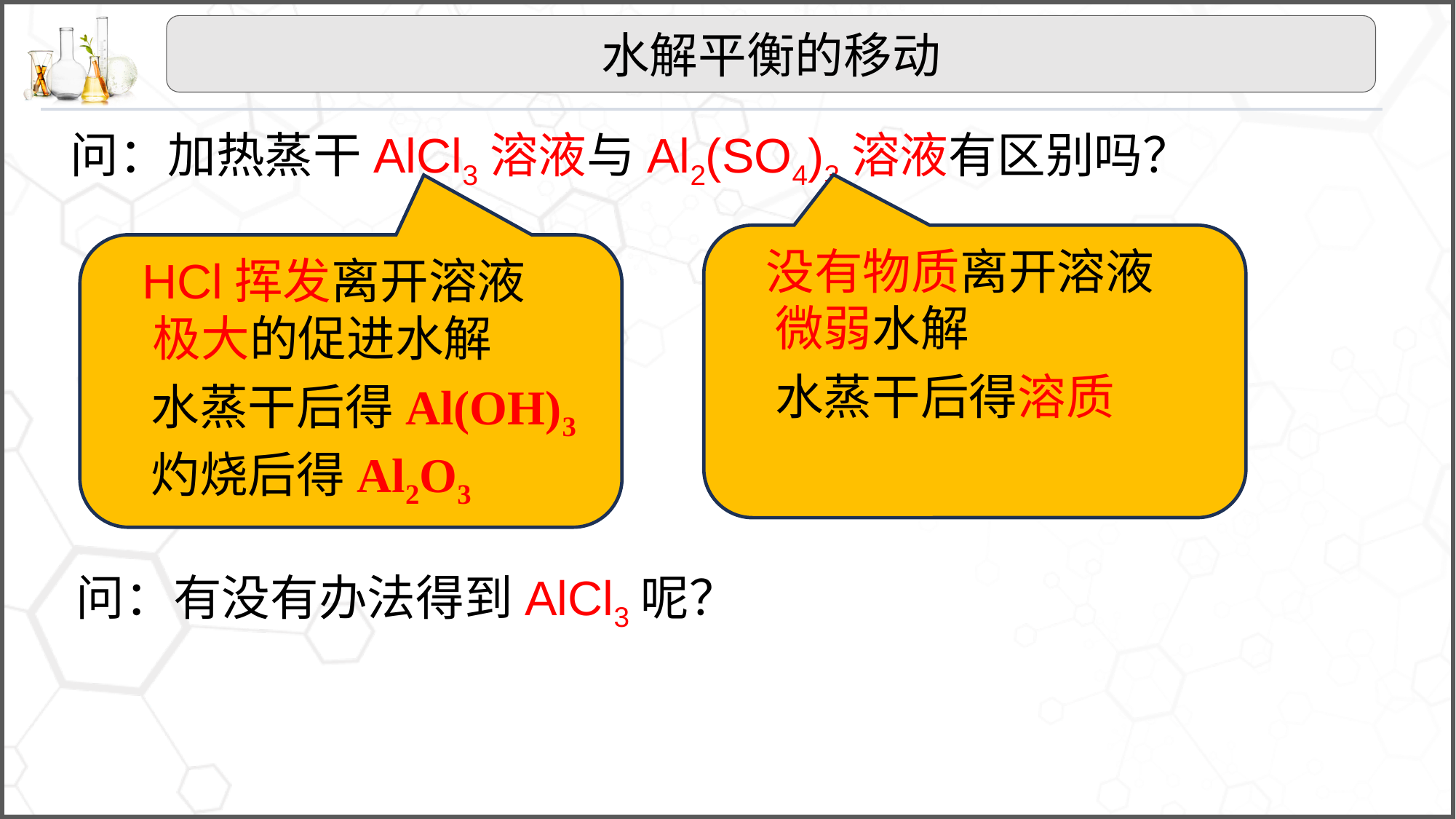

水解平衡的移动
问：加热蒸干AlCl3溶液与Al2(SO4)3溶液有区别吗？

没有物质离开溶液
HCl挥发离开溶液
微弱水解
极大的促进水解
水蒸干后得溶质
水蒸干后得Al(OH)3
灼烧后得Al2O3
问：有没有办法得到AlCl3呢？